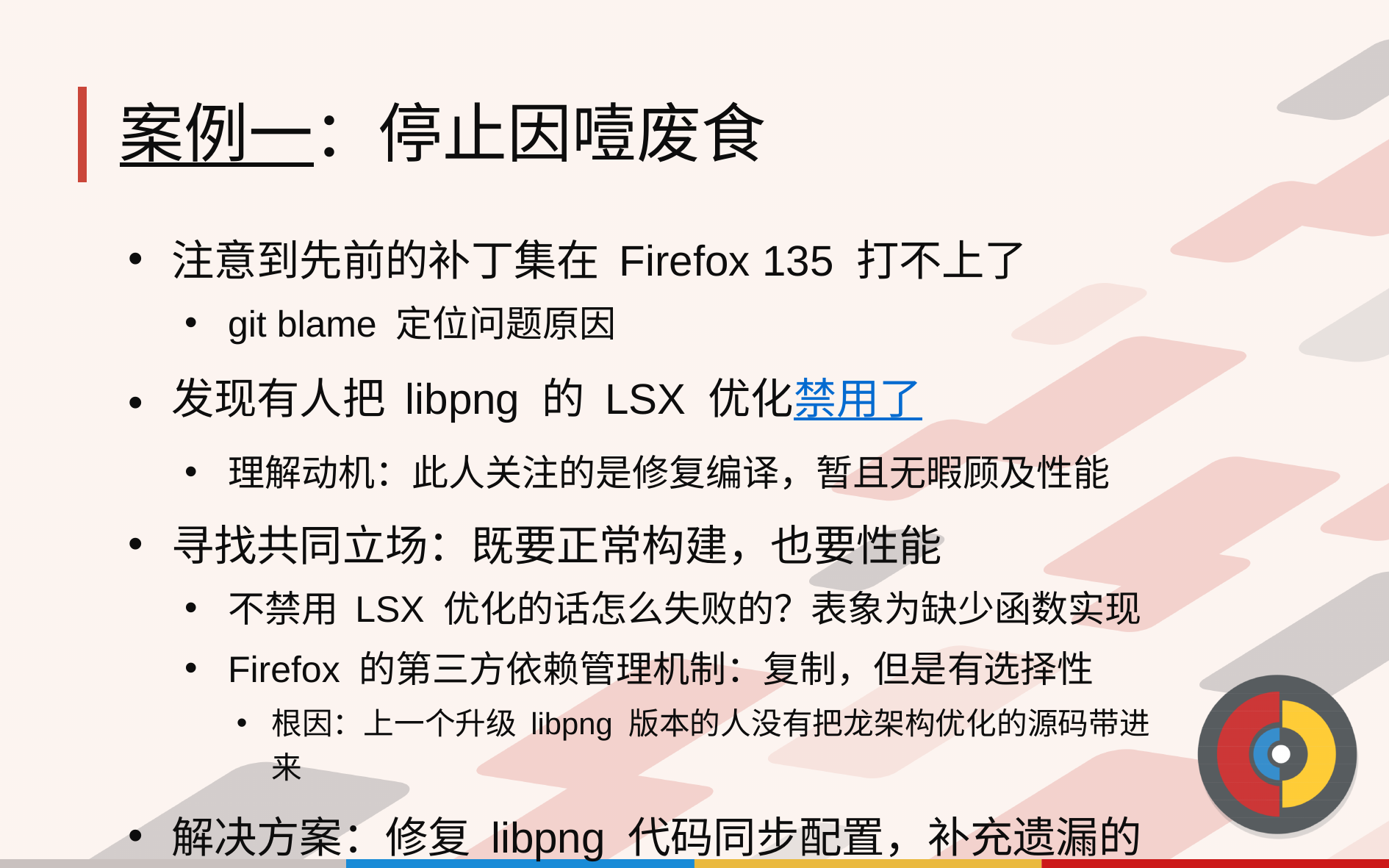

# 案例一：停止因噎废食
注意到先前的补丁集在 Firefox 135 打不上了
git blame 定位问题原因
发现有人把 libpng 的 LSX 优化禁用了
理解动机：此人关注的是修复编译，暂且无暇顾及性能
寻找共同立场：既要正常构建，也要性能
不禁用 LSX 优化的话怎么失败的？表象为缺少函数实现
Firefox 的第三方依赖管理机制：复制，但是有选择性
根因：上一个升级 libpng 版本的人没有把龙架构优化的源码带进来
解决方案：修复 libpng 代码同步配置，补充遗漏的文件